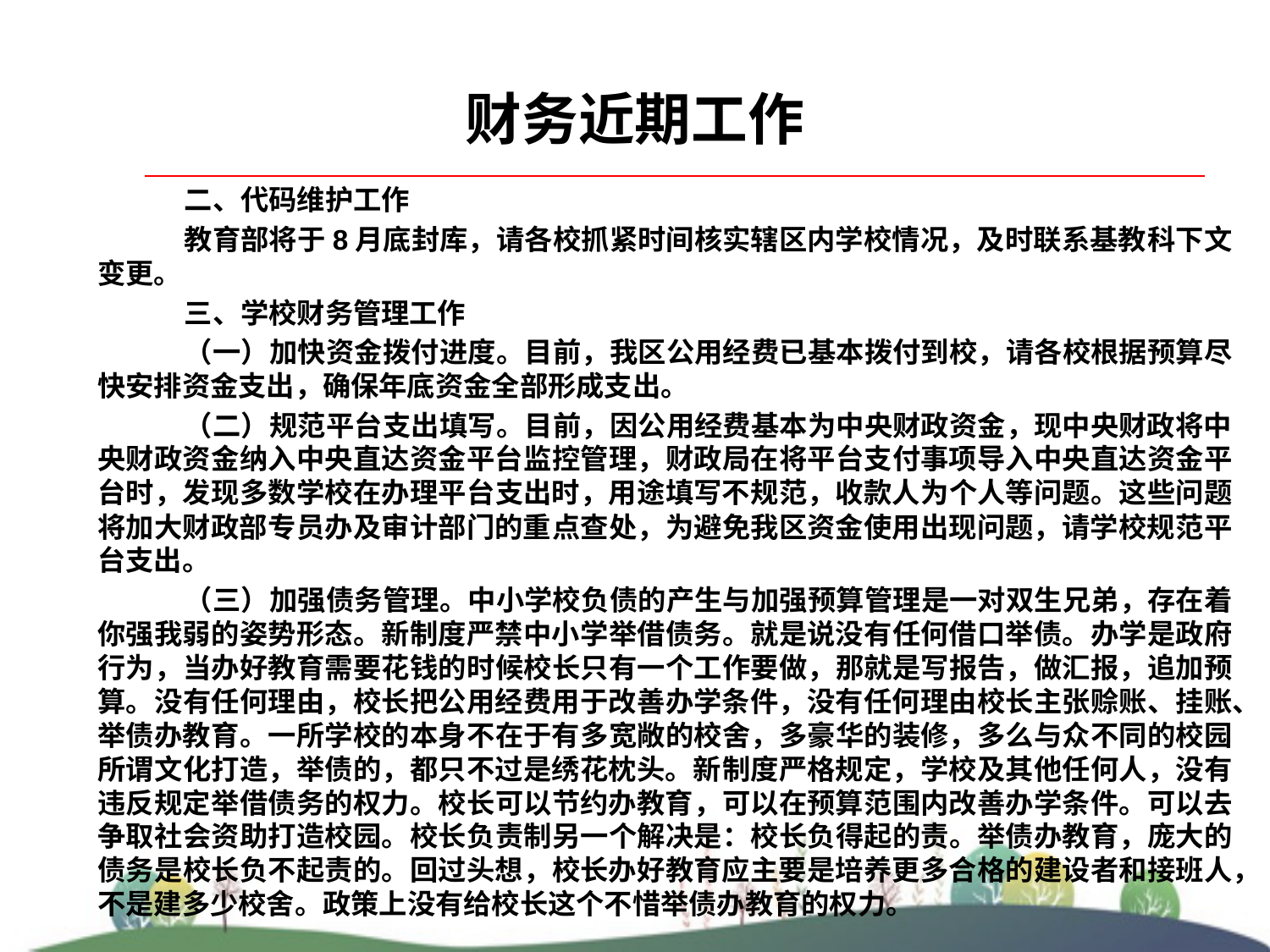

# 财务近期工作
二、代码维护工作
教育部将于8月底封库，请各校抓紧时间核实辖区内学校情况，及时联系基教科下文变更。
三、学校财务管理工作
（一）加快资金拨付进度。目前，我区公用经费已基本拨付到校，请各校根据预算尽快安排资金支出，确保年底资金全部形成支出。
（二）规范平台支出填写。目前，因公用经费基本为中央财政资金，现中央财政将中央财政资金纳入中央直达资金平台监控管理，财政局在将平台支付事项导入中央直达资金平台时，发现多数学校在办理平台支出时，用途填写不规范，收款人为个人等问题。这些问题将加大财政部专员办及审计部门的重点查处，为避免我区资金使用出现问题，请学校规范平台支出。
（三）加强债务管理。中小学校负债的产生与加强预算管理是一对双生兄弟，存在着你强我弱的姿势形态。新制度严禁中小学举借债务。就是说没有任何借口举债。办学是政府行为，当办好教育需要花钱的时候校长只有一个工作要做，那就是写报告，做汇报，追加预算。没有任何理由，校长把公用经费用于改善办学条件，没有任何理由校长主张赊账、挂账、举债办教育。一所学校的本身不在于有多宽敞的校舍，多豪华的装修，多么与众不同的校园所谓文化打造，举债的，都只不过是绣花枕头。新制度严格规定，学校及其他任何人，没有违反规定举借债务的权力。校长可以节约办教育，可以在预算范围内改善办学条件。可以去争取社会资助打造校园。校长负责制另一个解决是：校长负得起的责。举债办教育，庞大的债务是校长负不起责的。回过头想，校长办好教育应主要是培养更多合格的建设者和接班人，不是建多少校舍。政策上没有给校长这个不惜举债办教育的权力。